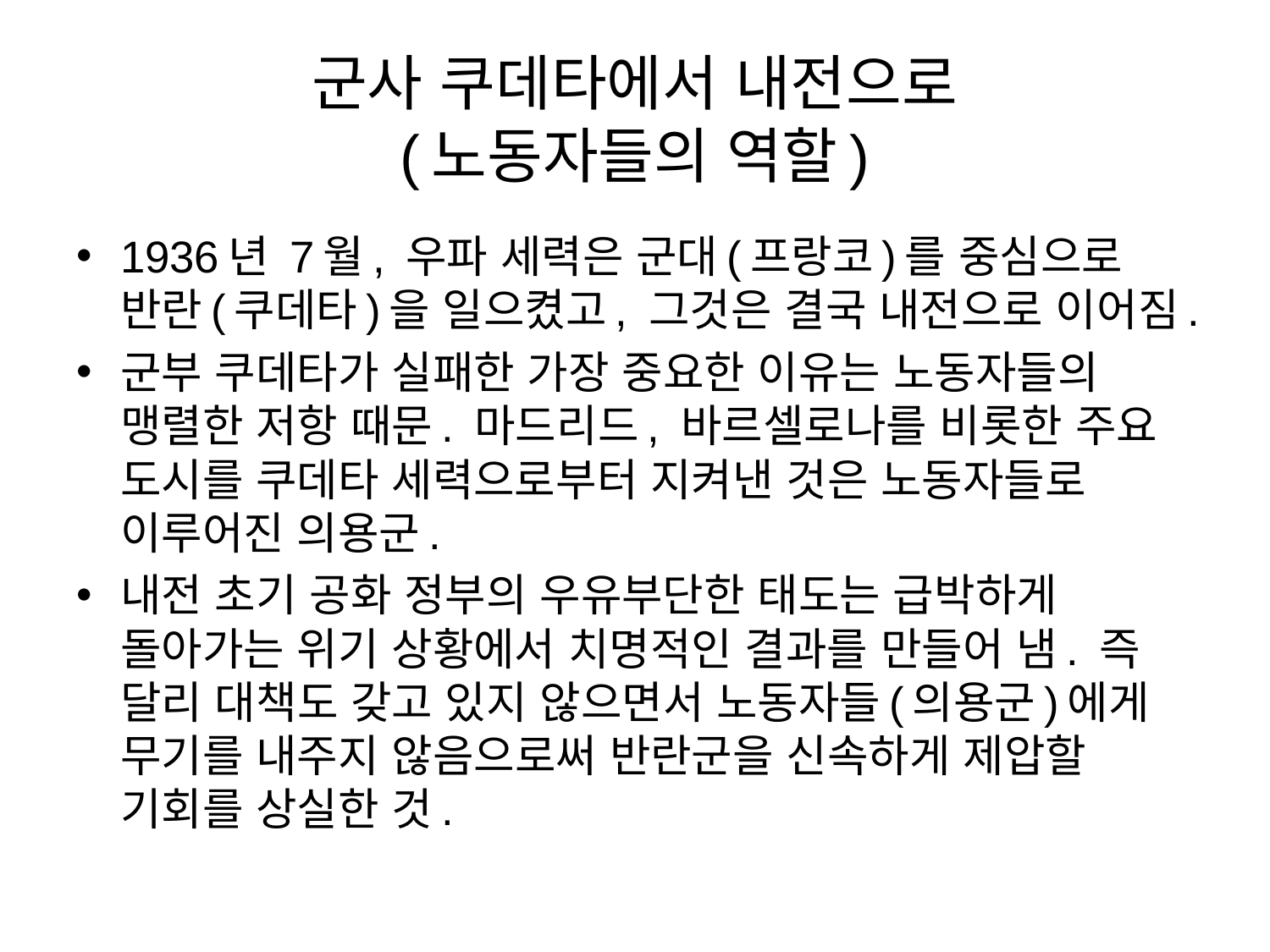

# 군사 쿠데타에서 내전으로 (노동자들의 역할)
1936년 7월, 우파 세력은 군대(프랑코)를 중심으로 반란(쿠데타)을 일으켰고, 그것은 결국 내전으로 이어짐.
군부 쿠데타가 실패한 가장 중요한 이유는 노동자들의 맹렬한 저항 때문. 마드리드, 바르셀로나를 비롯한 주요 도시를 쿠데타 세력으로부터 지켜낸 것은 노동자들로 이루어진 의용군.
내전 초기 공화 정부의 우유부단한 태도는 급박하게 돌아가는 위기 상황에서 치명적인 결과를 만들어 냄. 즉 달리 대책도 갖고 있지 않으면서 노동자들(의용군)에게 무기를 내주지 않음으로써 반란군을 신속하게 제압할 기회를 상실한 것.